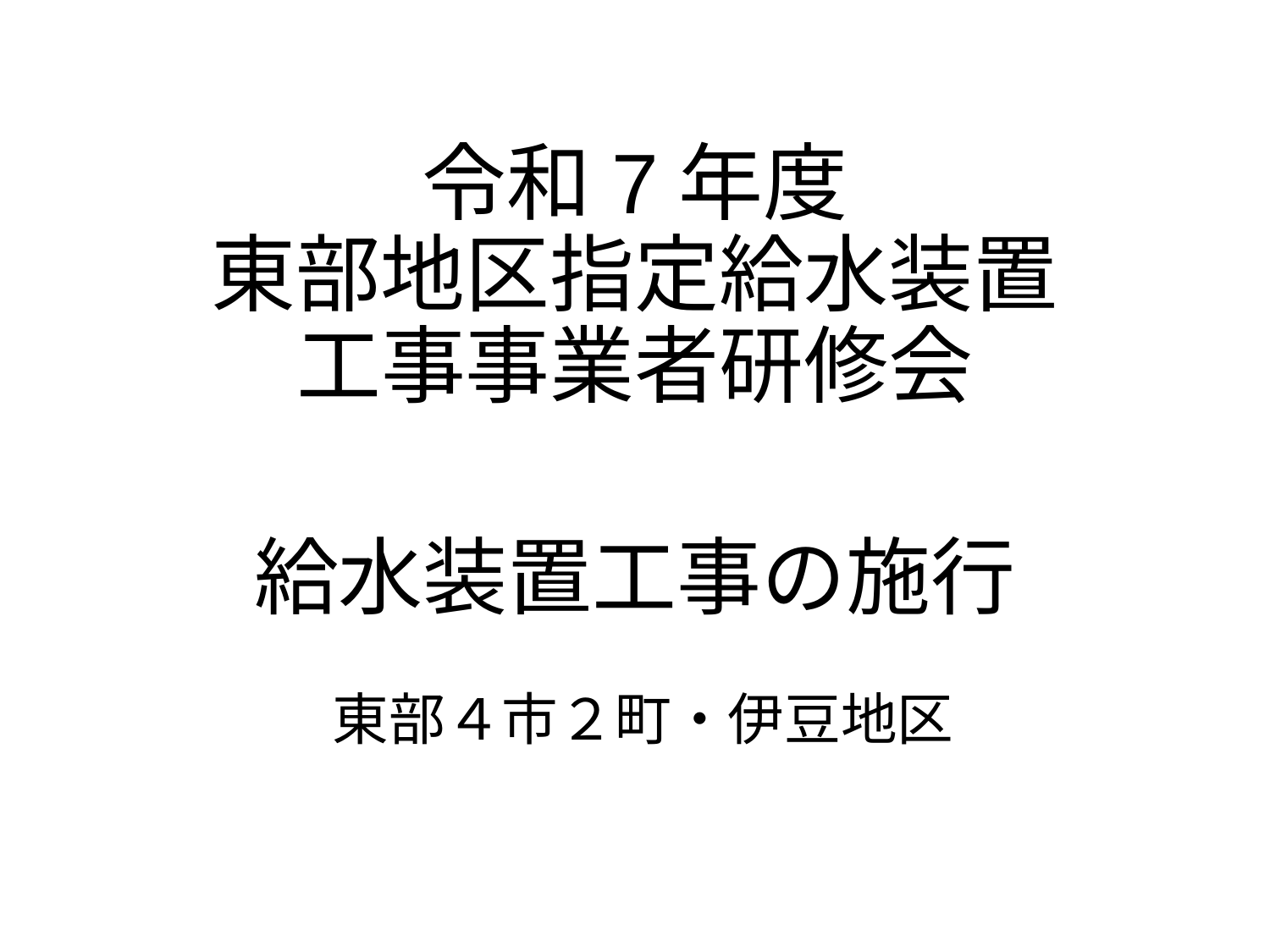

# 令和7年度 東部地区指定給水装置 工事事業者研修会

給水装置工事の施行

東部４市２町・伊豆地区